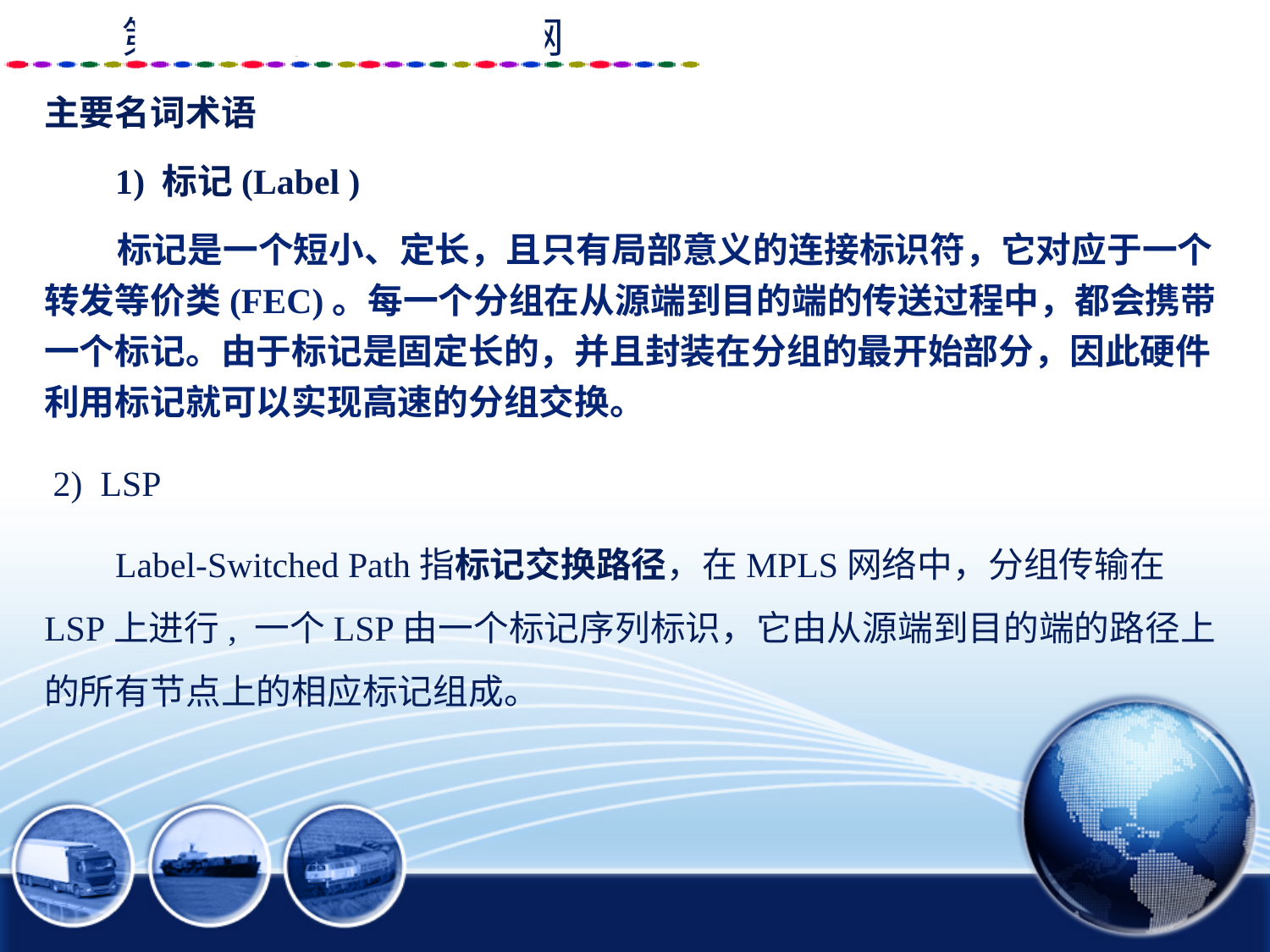

主要名词术语
        1) 标记(Label )
        标记是一个短小、定长，且只有局部意义的连接标识符，它对应于一个转发等价类(FEC)。每一个分组在从源端到目的端的传送过程中，都会携带一个标记。由于标记是固定长的，并且封装在分组的最开始部分，因此硬件利用标记就可以实现高速的分组交换。
 2)  LSP
        Label-Switched Path指标记交换路径，在MPLS网络中，分组传输在LSP上进行, 一个LSP由一个标记序列标识，它由从源端到目的端的路径上的所有节点上的相应标记组成。